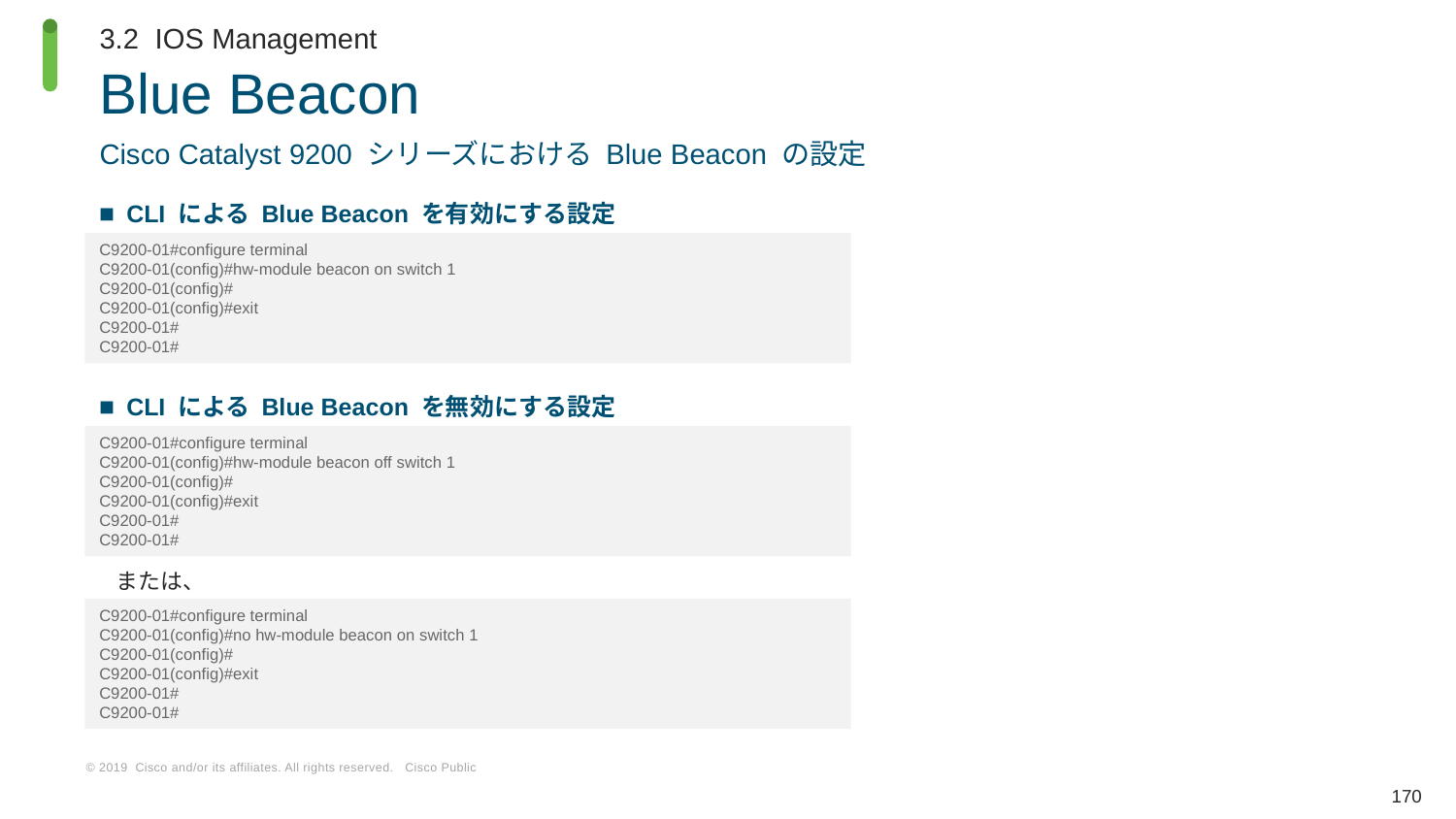

3.2  IOS Management
# Blue Beacon
Cisco Catalyst 9200 シリーズにおける Blue Beacon の設定
CLI による Blue Beacon を有効にする設定
C9200-01#configure terminal
C9200-01(config)#hw-module beacon on switch 1
C9200-01(config)#
C9200-01(config)#exit
C9200-01#
C9200-01#
CLI による Blue Beacon を無効にする設定
C9200-01#configure terminal
C9200-01(config)#hw-module beacon off switch 1
C9200-01(config)#
C9200-01(config)#exit
C9200-01#
C9200-01#
または、
C9200-01#configure terminal
C9200-01(config)#no hw-module beacon on switch 1
C9200-01(config)#
C9200-01(config)#exit
C9200-01#
C9200-01#
170